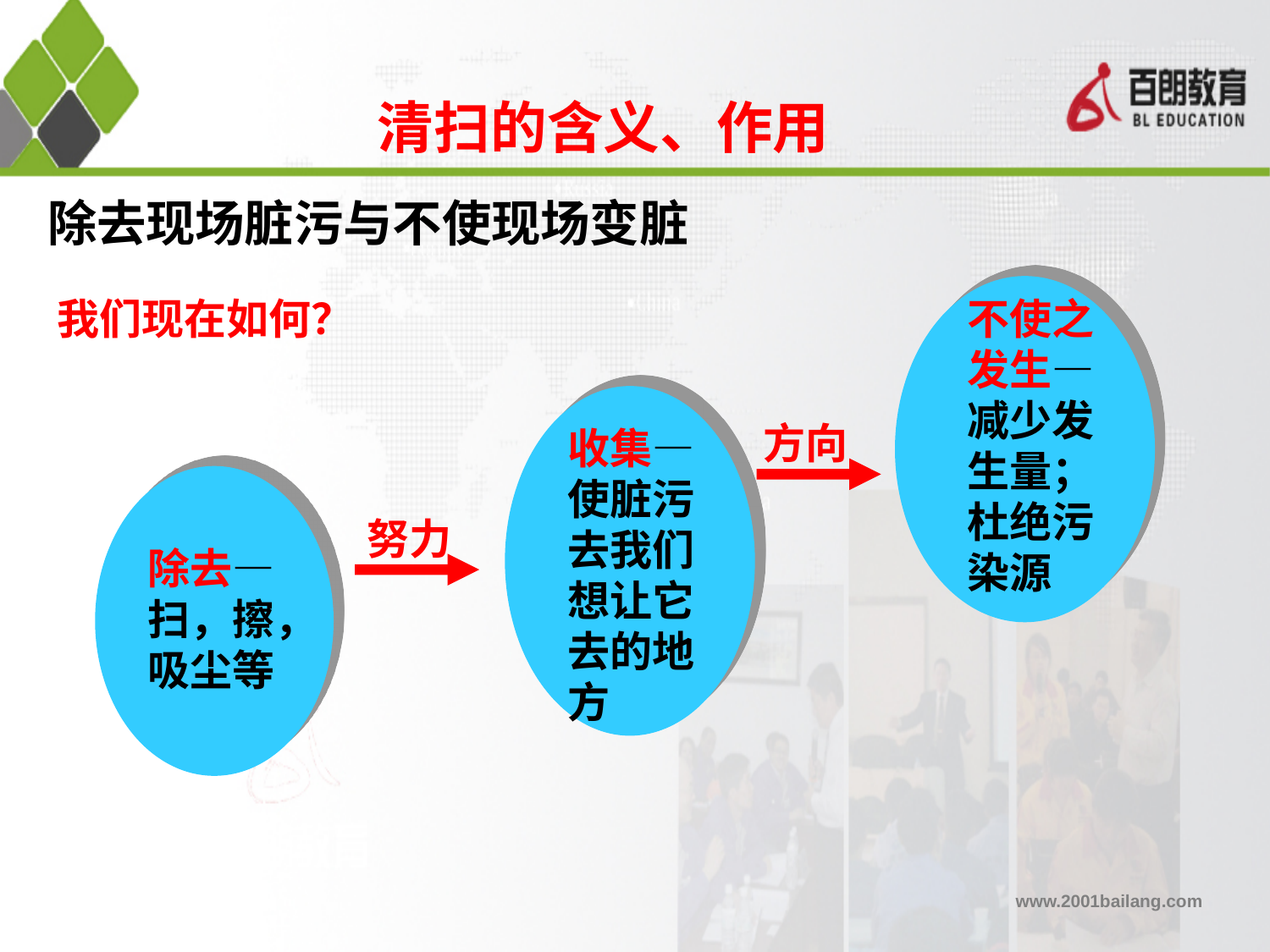

清扫的含义、作用
除去现场脏污与不使现场变脏

我们现在如何？
不使之发生—减少发生量；杜绝污染源

方向
收集—使脏污去我们想让它去的地方

努力
除去—扫，擦，吸尘等